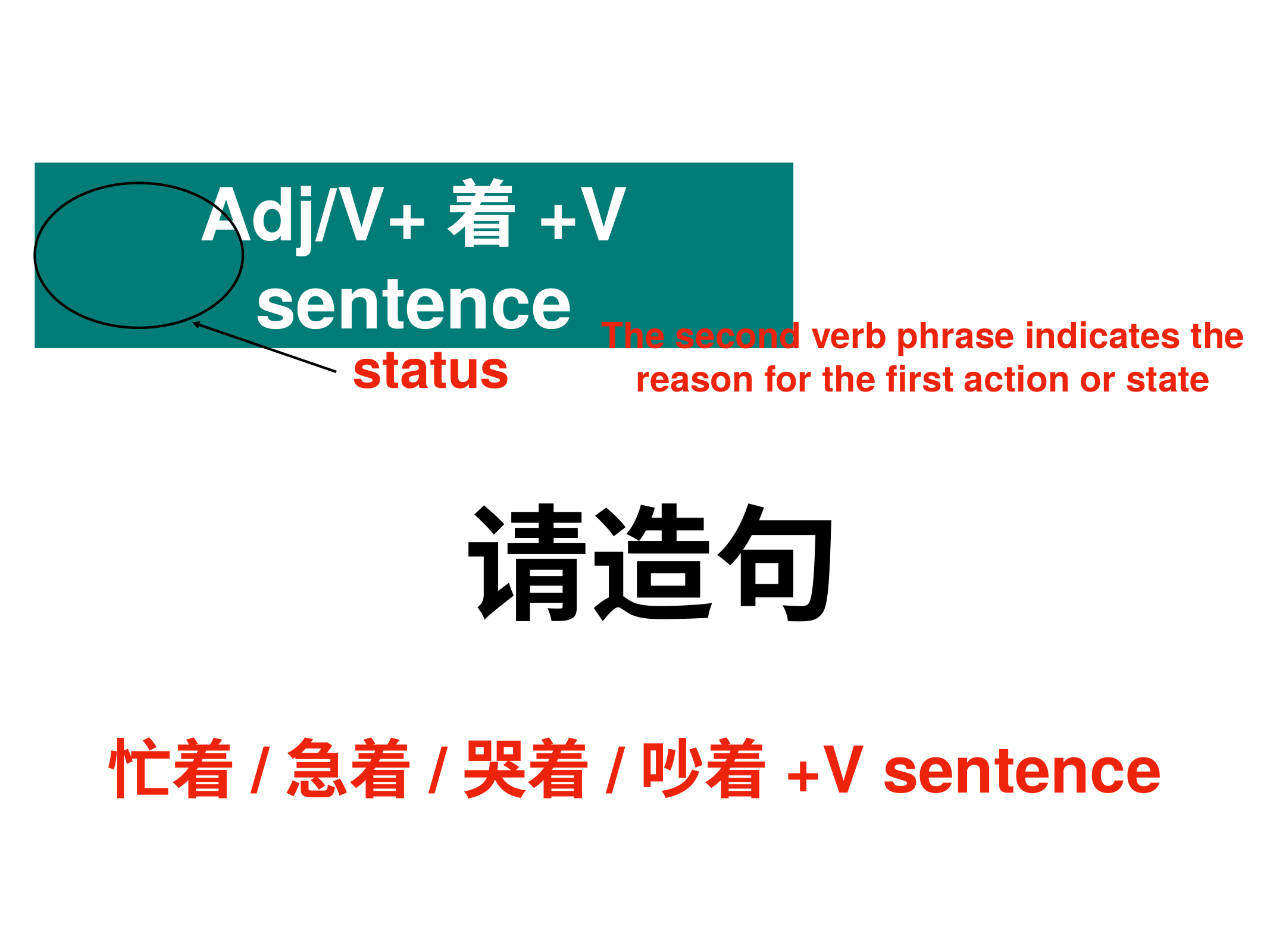

Adj/V+着+V sentence
The second verb phrase indicates the reason for the first action or state

status
请造句
忙着/急着/哭着/吵着+V sentence